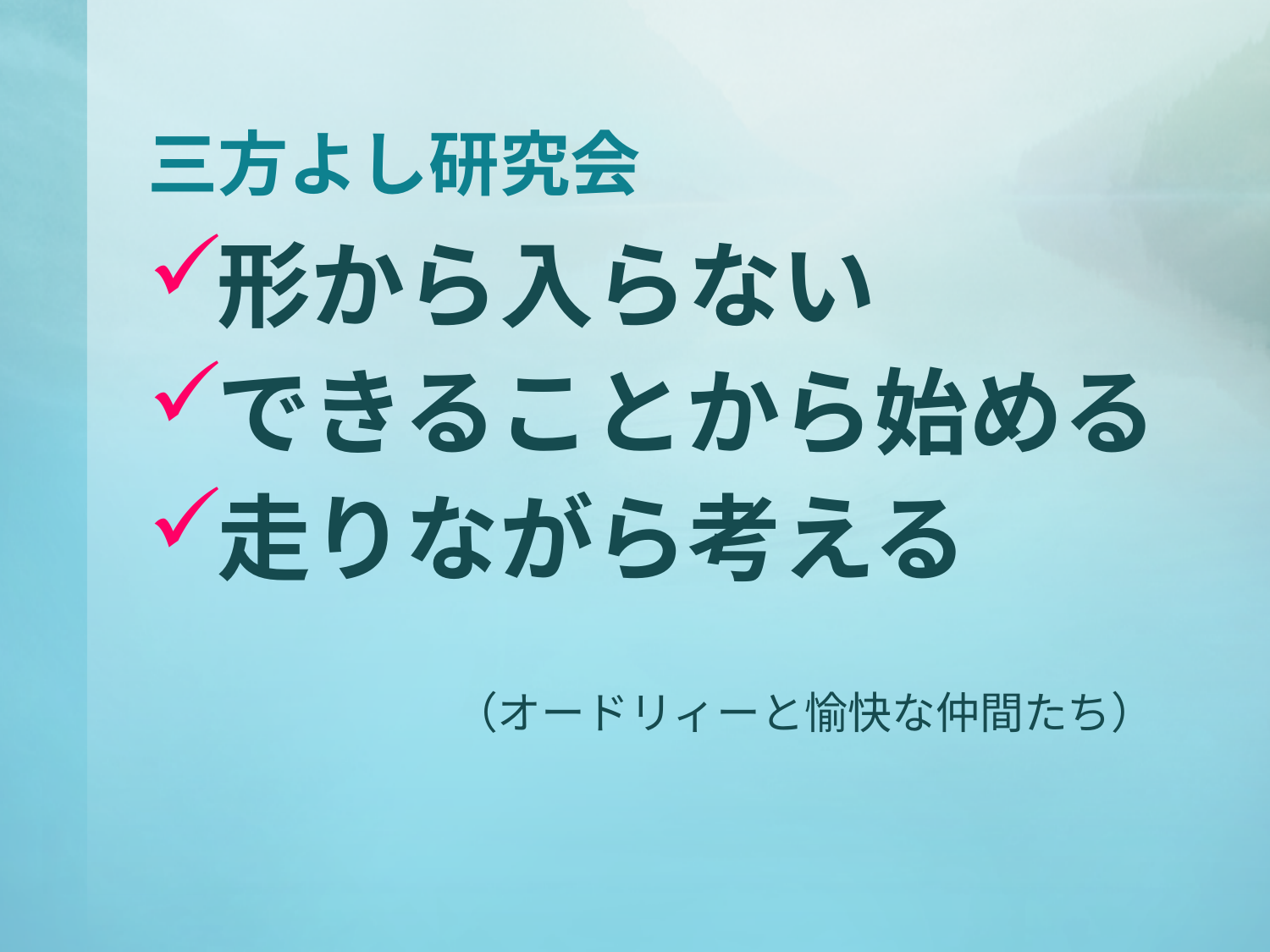

# 三方よし研究会
形から入らない
できることから始める
走りながら考える

　　　　　　　（オードリィーと愉快な仲間たち）